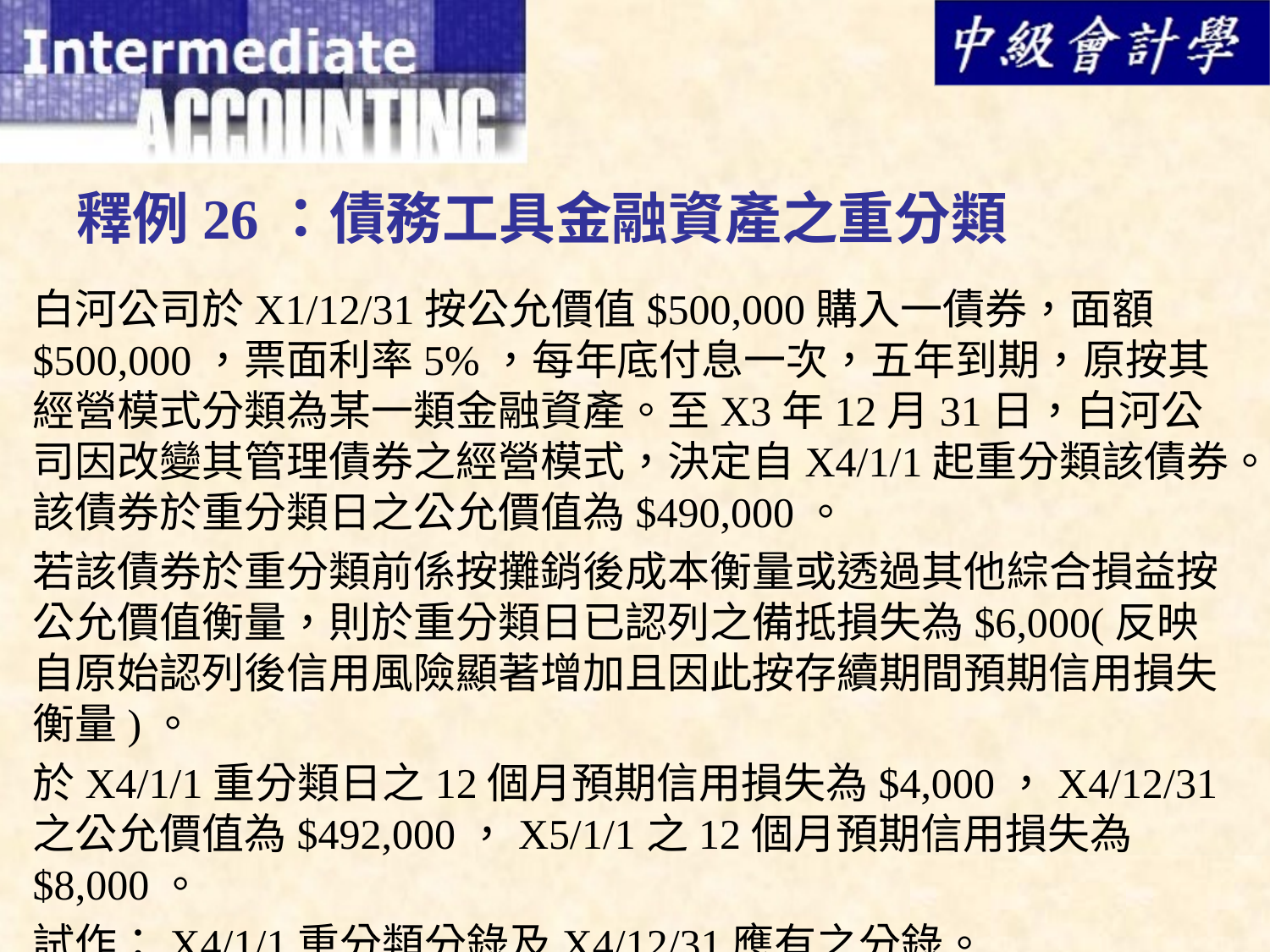

# 釋例26：債務工具金融資產之重分類
白河公司於X1/12/31按公允價值$500,000購入一債券，面額$500,000，票面利率5%，每年底付息一次，五年到期，原按其經營模式分類為某一類金融資產。至X3年12月31日，白河公司因改變其管理債券之經營模式，決定自X4/1/1起重分類該債券。該債券於重分類日之公允價值為$490,000。
若該債券於重分類前係按攤銷後成本衡量或透過其他綜合損益按公允價值衡量，則於重分類日已認列之備抵損失為$6,000(反映自原始認列後信用風險顯著增加且因此按存續期間預期信用損失衡量)。
於X4/1/1重分類日之12個月預期信用損失為$4,000，X4/12/31之公允價值為$492,000，X5/1/1之12個月預期信用損失為$8,000。
試作：X4/1/1重分類分錄及X4/12/31應有之分錄。